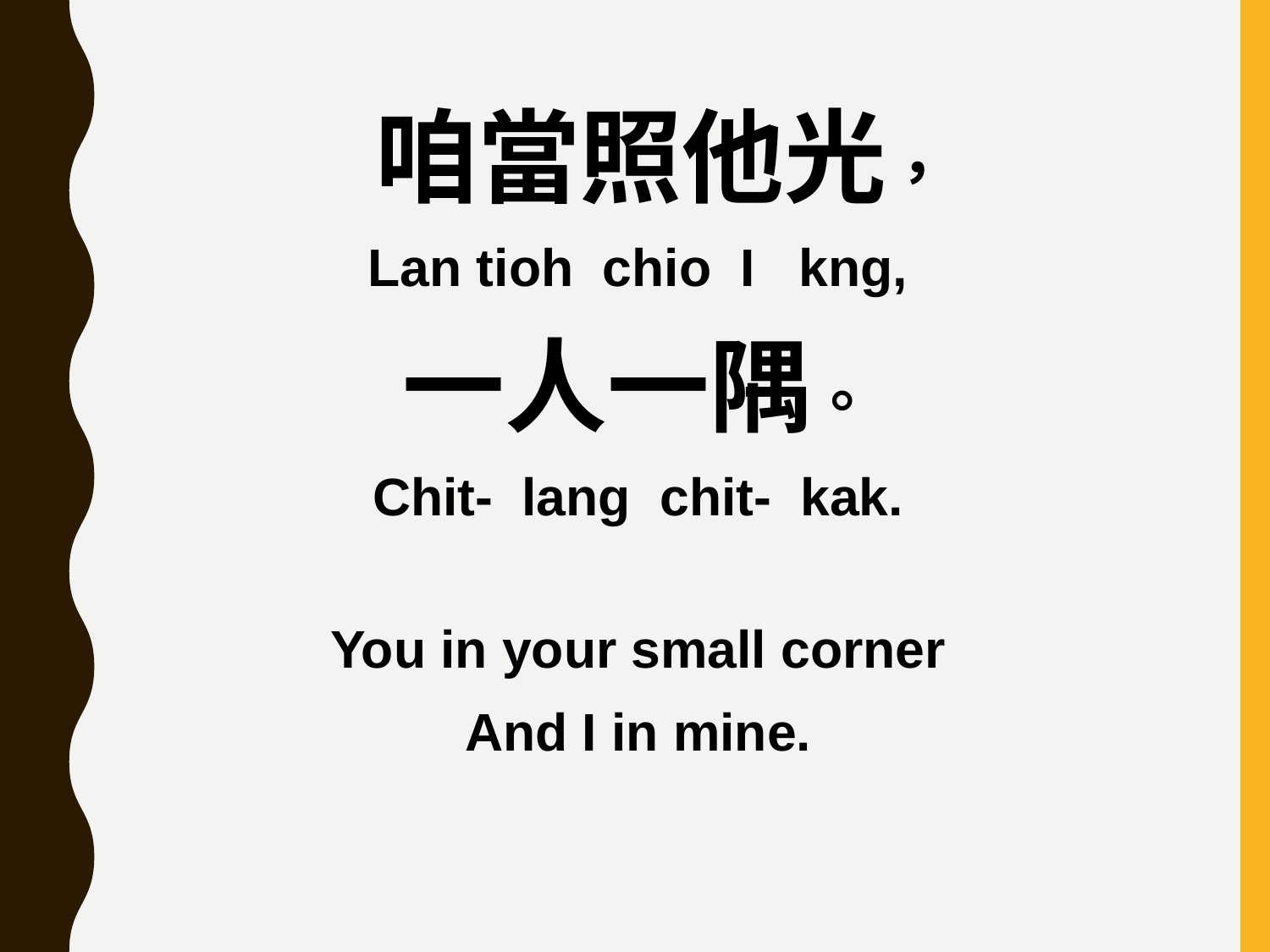

咱當照他光，
Lan tioh  chio  I   kng,
一人一隅。
Chit-  lang  chit-  kak.

You in your small corner
And I in mine.